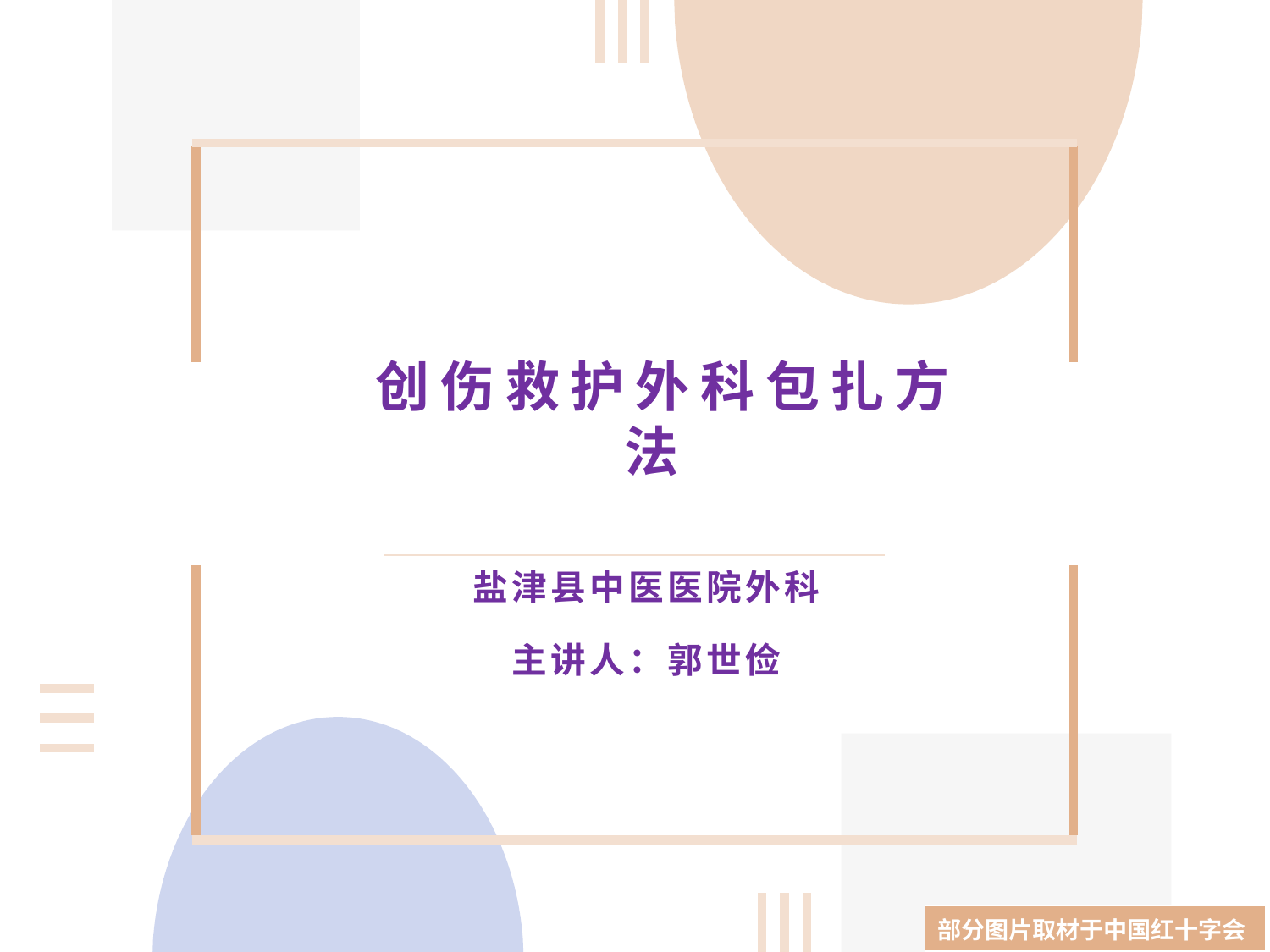

# 创伤救护外科包扎方法
盐津县中医医院外科
主讲人：郭世俭
| 部分图片取材于中国红十字会 |
| --- |